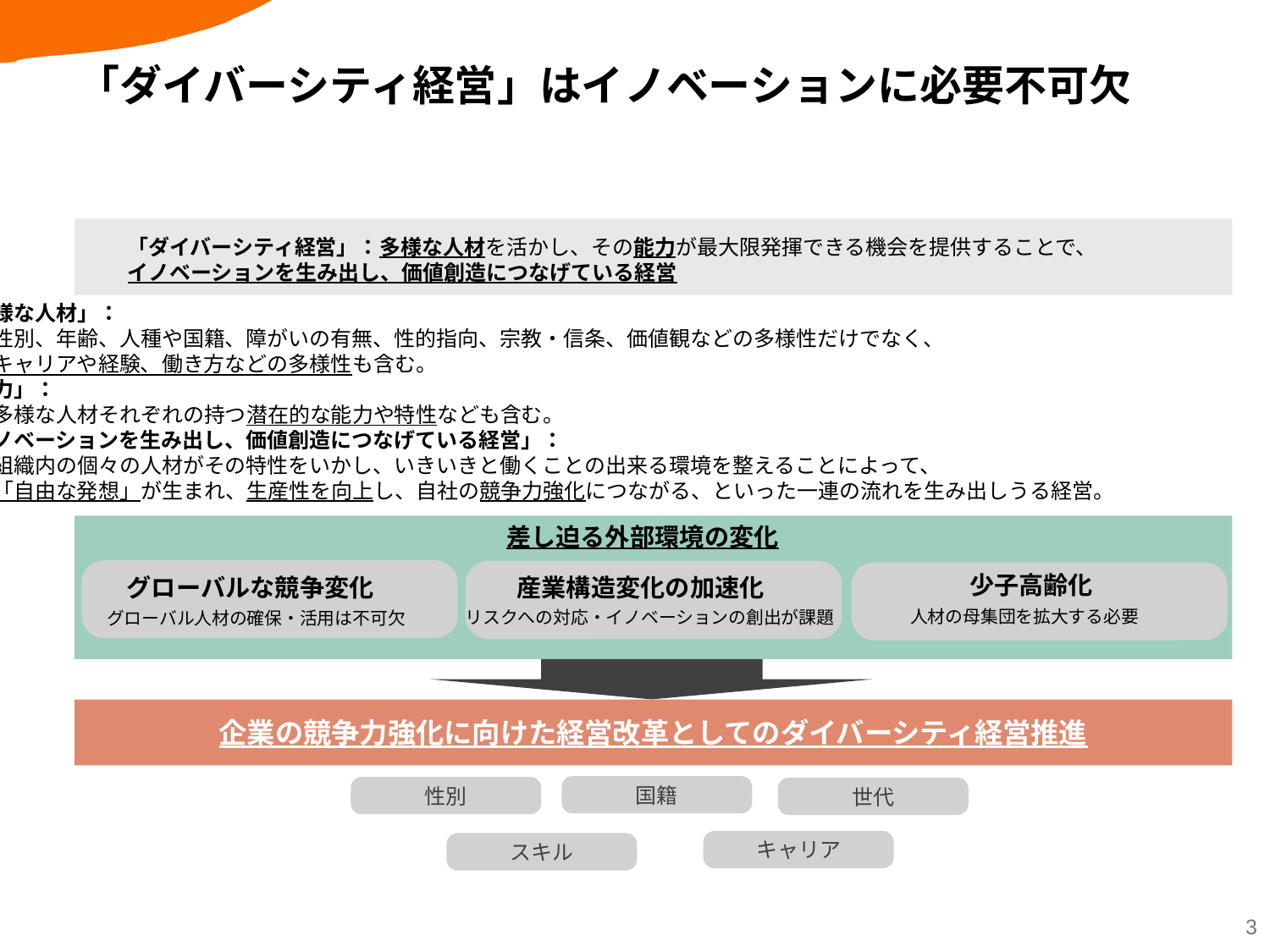

P3~5のスライドは、
自社の既存スライドで、DEIに取り組む意義や効果等のスライドがあればそちらに差し替えていただいて問題ございません
# 「ダイバーシティ経営」はイノベーションに必要不可欠
「ダイバーシティ経営」：多様な人材を活かし、その能力が最大限発揮できる機会を提供することで、
イノベーションを生み出し、価値創造につなげている経営
「多様な人材」：
　　性別、年齢、人種や国籍、障がいの有無、性的指向、宗教・信条、価値観などの多様性だけでなく、
　　キャリアや経験、働き方などの多様性も含む。
「能力」：
　　多様な人材それぞれの持つ潜在的な能力や特性なども含む。
「イノベーションを生み出し、価値創造につなげている経営」：
　　組織内の個々の人材がその特性をいかし、いきいきと働くことの出来る環境を整えることによって、
　　「自由な発想」が生まれ、生産性を向上し、自社の競争力強化につながる、といった一連の流れを生み出しうる経営。

差し迫る外部環境の変化

少子高齢化
グローバルな競争変化
産業構造変化の加速化
人材の母集団を拡大する必要
リスクへの対応・イノベーションの創出が課題
グローバル人材の確保・活用は不可欠

企業の競争力強化に向けた経営改革としてのダイバーシティ経営推進
国籍
性別
世代
キャリア
スキル
3